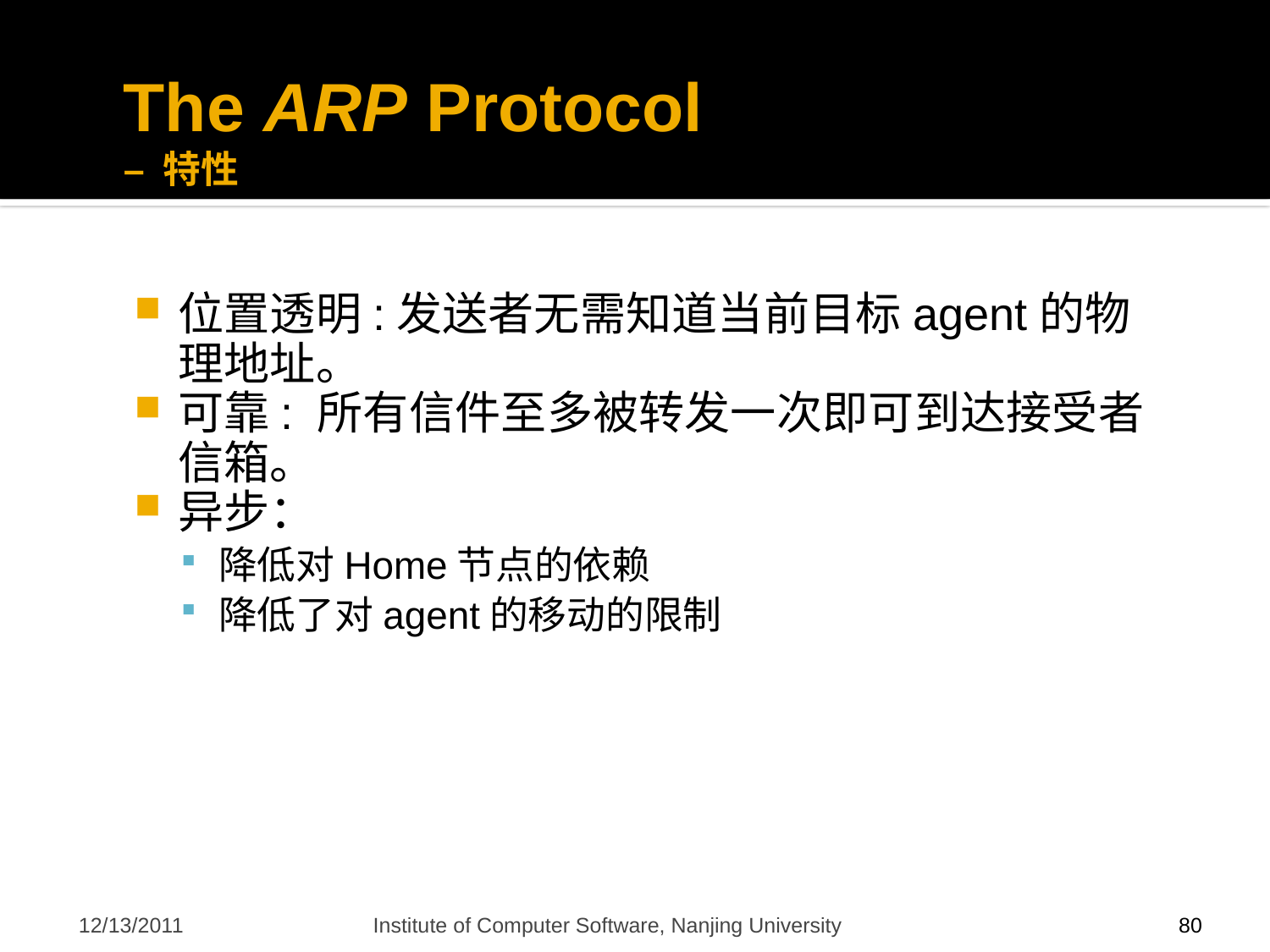

# The ARP Protocol – 特性
位置透明:发送者无需知道当前目标agent的物理地址。
可靠: 所有信件至多被转发一次即可到达接受者信箱。
异步：
降低对Home节点的依赖
降低了对agent的移动的限制
80
12/13/2011
Institute of Computer Software, Nanjing University
80